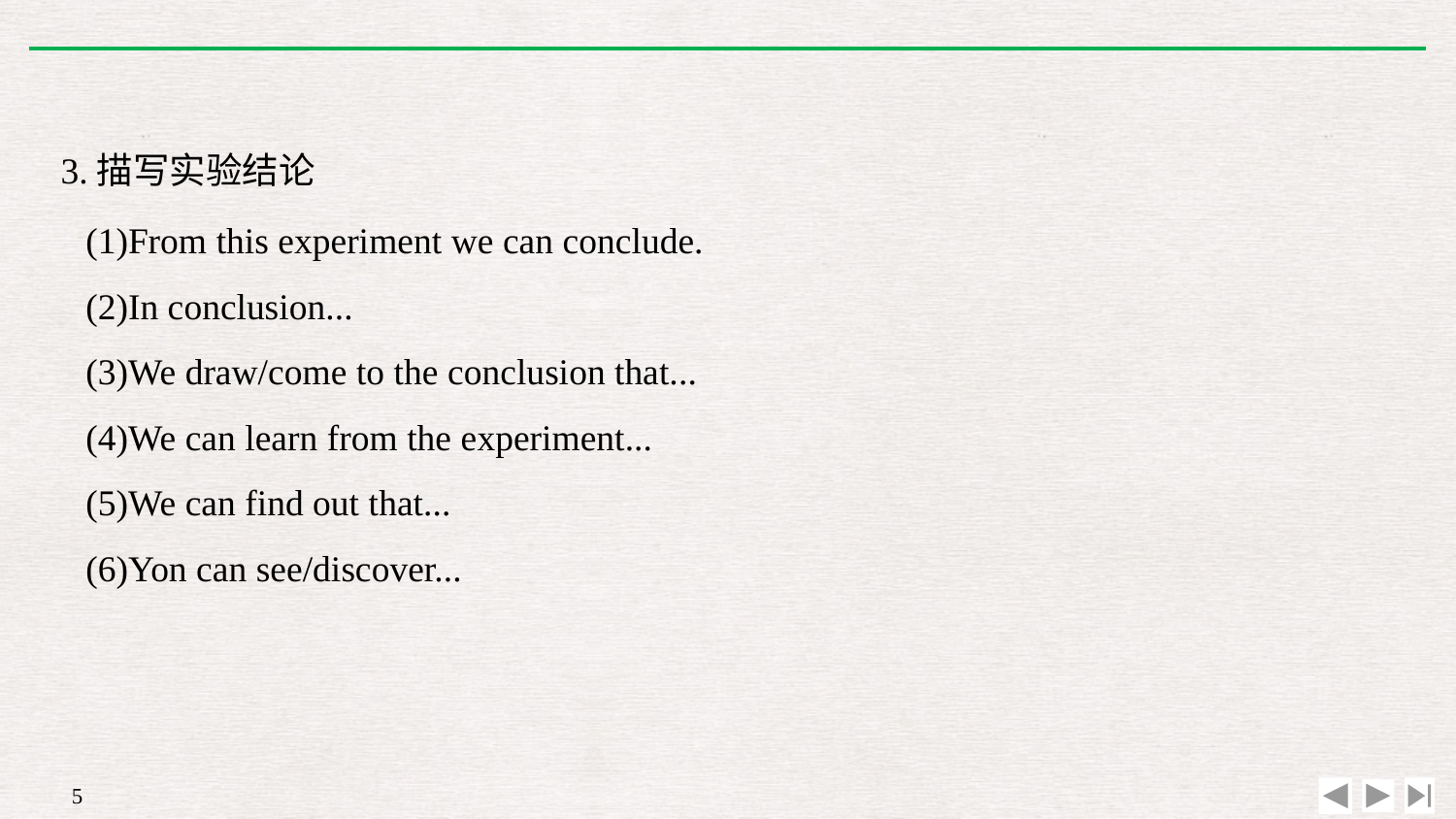

3.描写实验结论
(1)From this experiment we can conclude.
(2)In conclusion...
(3)We draw/come to the conclusion that...
(4)We can learn from the experiment...
(5)We can find out that...
(6)Yon can see/discover...